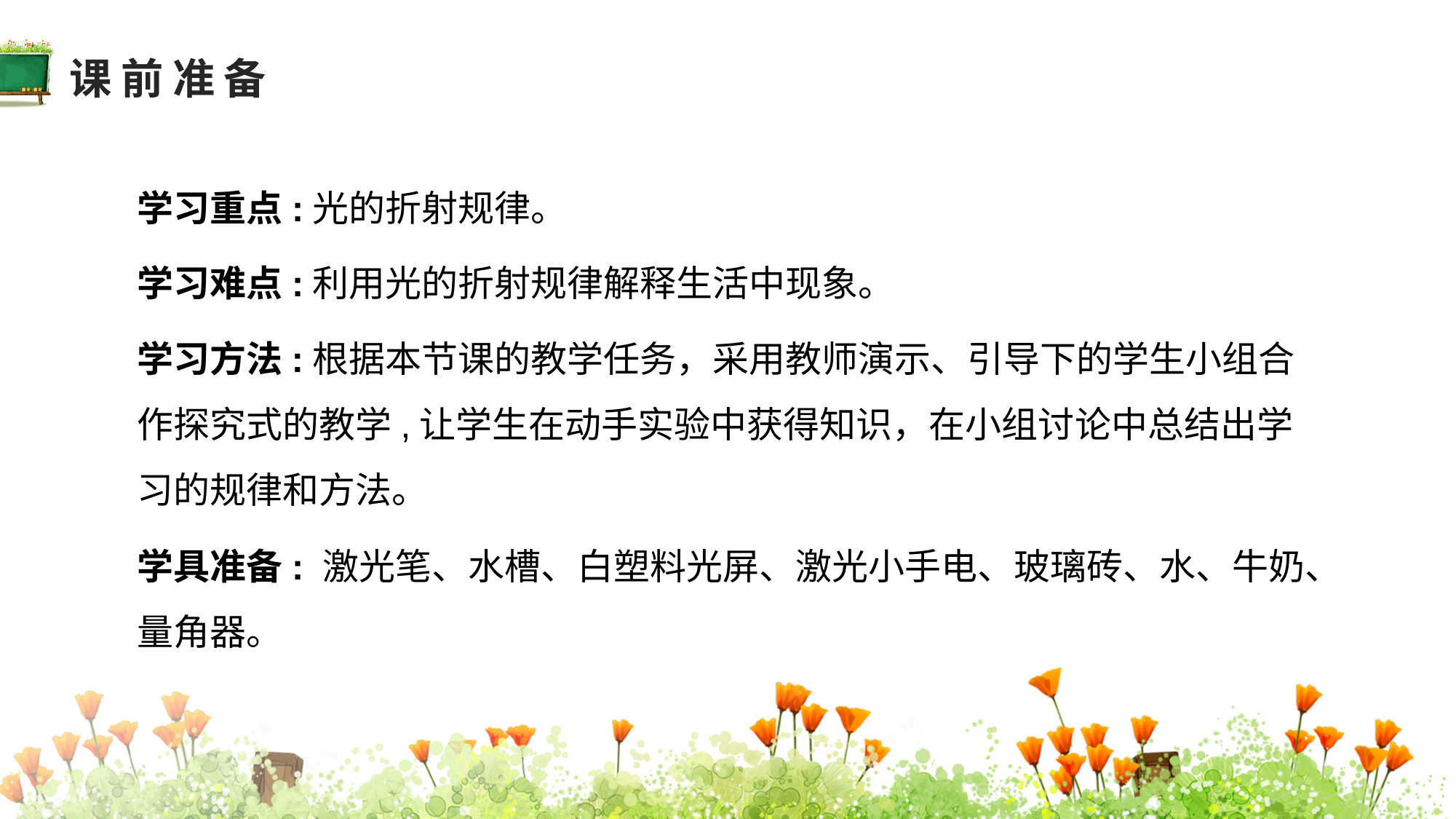

课前准备
学习重点:光的折射规律。
学习难点:利用光的折射规律解释生活中现象。
教学分析
学习方法:根据本节课的教学任务，采用教师演示、引导下的学生小组合作探究式的教学,让学生在动手实验中获得知识，在小组讨论中总结出学习的规律和方法。
学具准备: 激光笔、水槽、白塑料光屏、激光小手电、玻璃砖、水、牛奶、量角器。